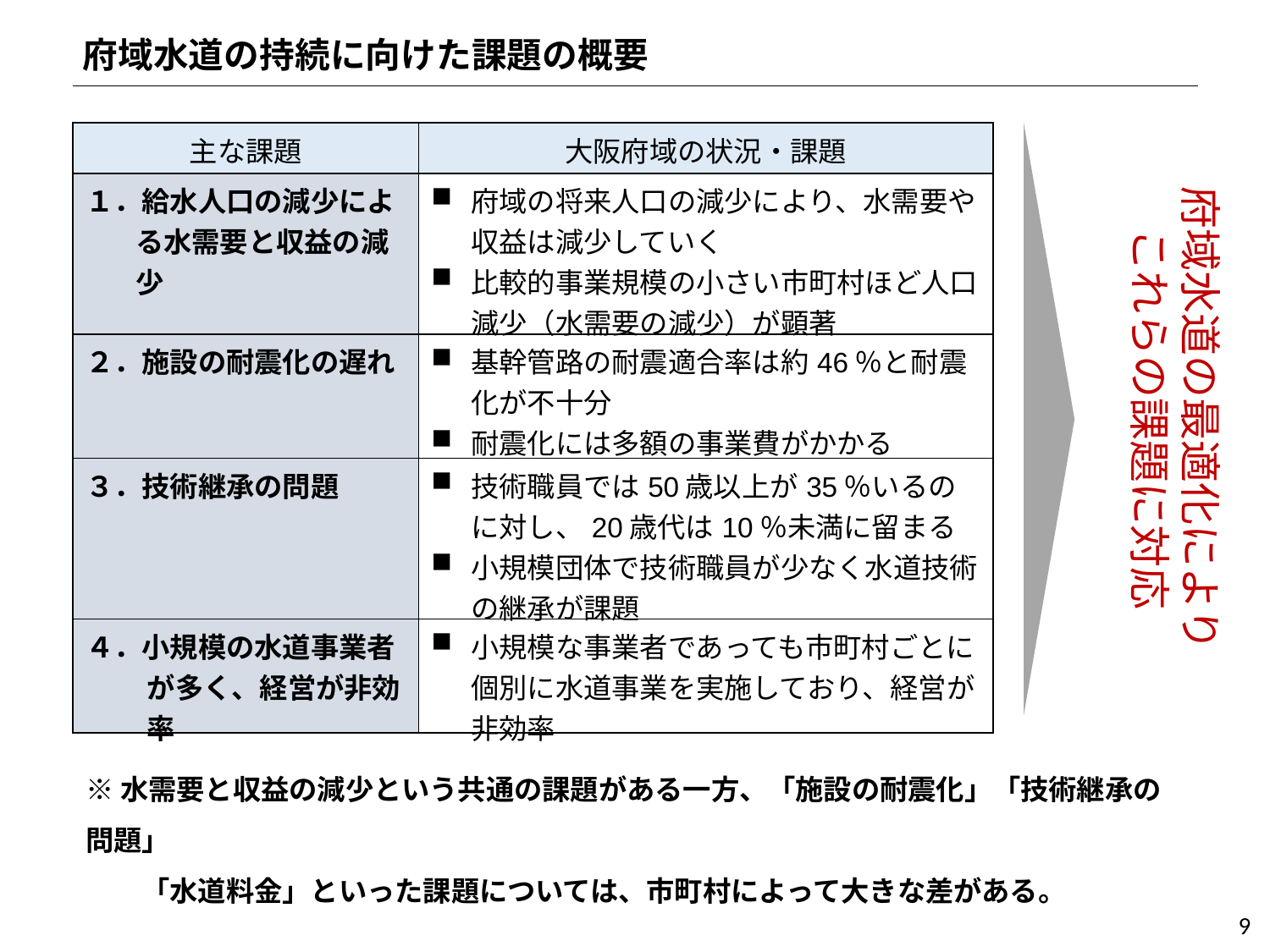

府域水道の持続に向けた課題の概要
| 主な課題 | 大阪府域の状況・課題 |
| --- | --- |
| １．給水人口の減少による水需要と収益の減少 | 府域の将来人口の減少により、水需要や収益は減少していく 比較的事業規模の小さい市町村ほど人口減少（水需要の減少）が顕著 |
| ２．施設の耐震化の遅れ | 基幹管路の耐震適合率は約46％と耐震化が不十分 耐震化には多額の事業費がかかる |
| ３．技術継承の問題 | 技術職員では50歳以上が35％いるのに対し、20歳代は10％未満に留まる 小規模団体で技術職員が少なく水道技術の継承が課題 |
| ４．小規模の水道事業者が多く、経営が非効率 | 小規模な事業者であっても市町村ごとに個別に水道事業を実施しており、経営が非効率 |
府域水道の最適化により
これらの課題に対応

※水需要と収益の減少という共通の課題がある一方、「施設の耐震化」「技術継承の問題」
　　「水道料金」といった課題については、市町村によって大きな差がある。
9